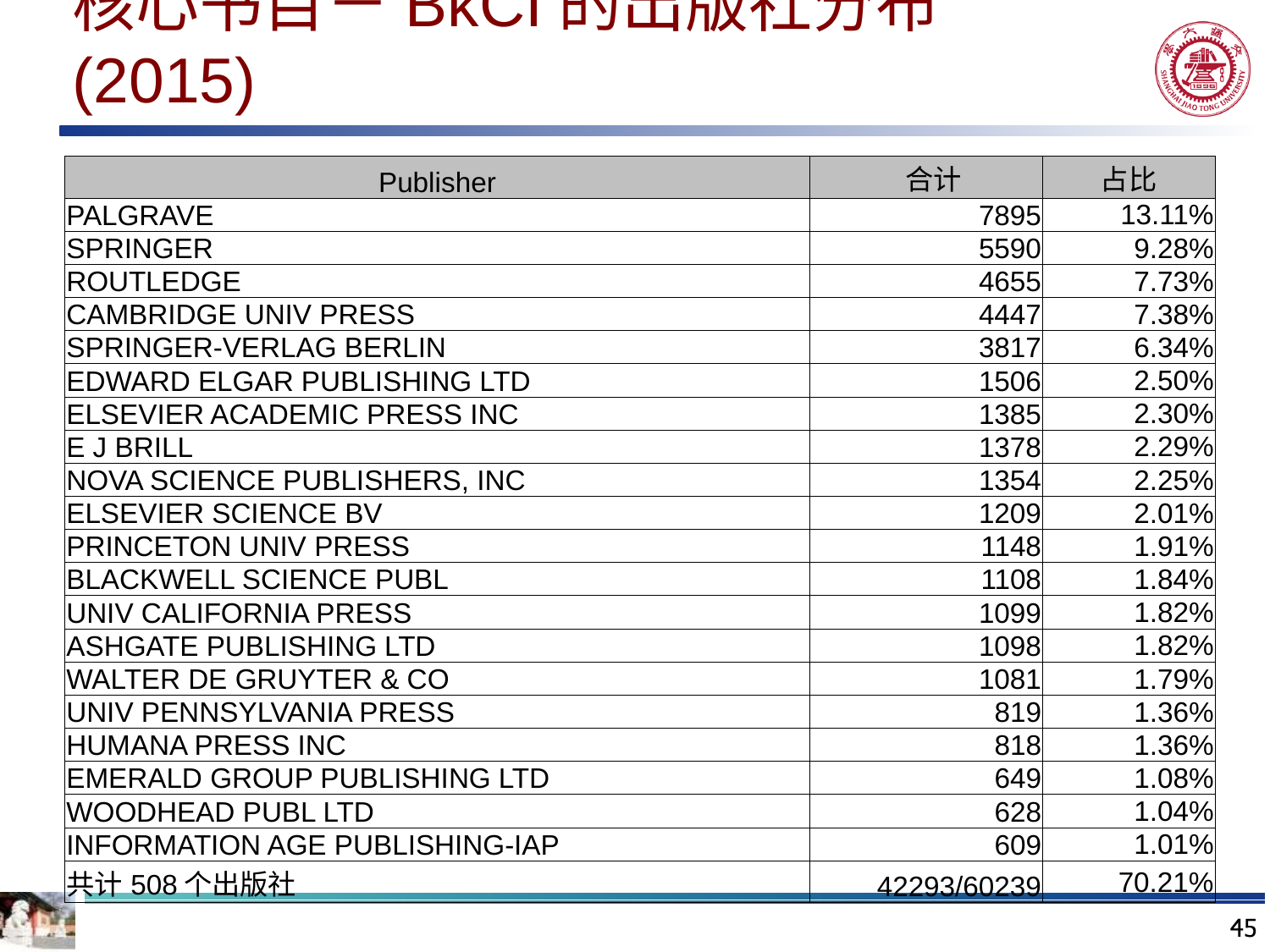

# 核心书目－BkCI的出版社分布(2015)
| Publisher | 合计 | 占比 |
| --- | --- | --- |
| PALGRAVE | 7895 | 13.11% |
| SPRINGER | 5590 | 9.28% |
| ROUTLEDGE | 4655 | 7.73% |
| CAMBRIDGE UNIV PRESS | 4447 | 7.38% |
| SPRINGER-VERLAG BERLIN | 3817 | 6.34% |
| EDWARD ELGAR PUBLISHING LTD | 1506 | 2.50% |
| ELSEVIER ACADEMIC PRESS INC | 1385 | 2.30% |
| E J BRILL | 1378 | 2.29% |
| NOVA SCIENCE PUBLISHERS, INC | 1354 | 2.25% |
| ELSEVIER SCIENCE BV | 1209 | 2.01% |
| PRINCETON UNIV PRESS | 1148 | 1.91% |
| BLACKWELL SCIENCE PUBL | 1108 | 1.84% |
| UNIV CALIFORNIA PRESS | 1099 | 1.82% |
| ASHGATE PUBLISHING LTD | 1098 | 1.82% |
| WALTER DE GRUYTER & CO | 1081 | 1.79% |
| UNIV PENNSYLVANIA PRESS | 819 | 1.36% |
| HUMANA PRESS INC | 818 | 1.36% |
| EMERALD GROUP PUBLISHING LTD | 649 | 1.08% |
| WOODHEAD PUBL LTD | 628 | 1.04% |
| INFORMATION AGE PUBLISHING-IAP | 609 | 1.01% |
| 共计508个出版社 | 42293/60239 | 70.21% |
45